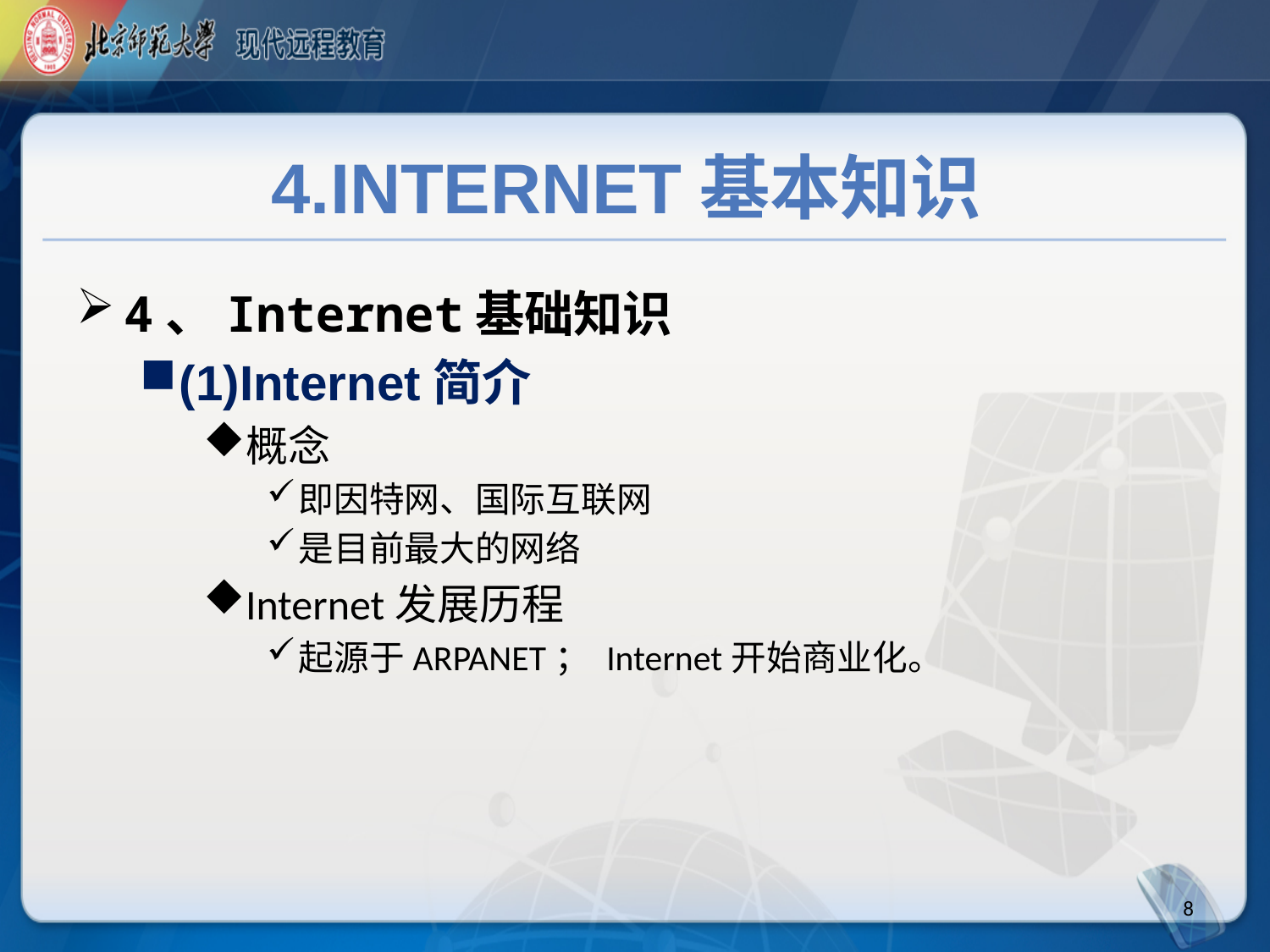

# 4.Internet基本知识
4、Internet基础知识
(1)Internet简介
概念
即因特网、国际互联网
是目前最大的网络
Internet发展历程
起源于ARPANET； Internet开始商业化。
8